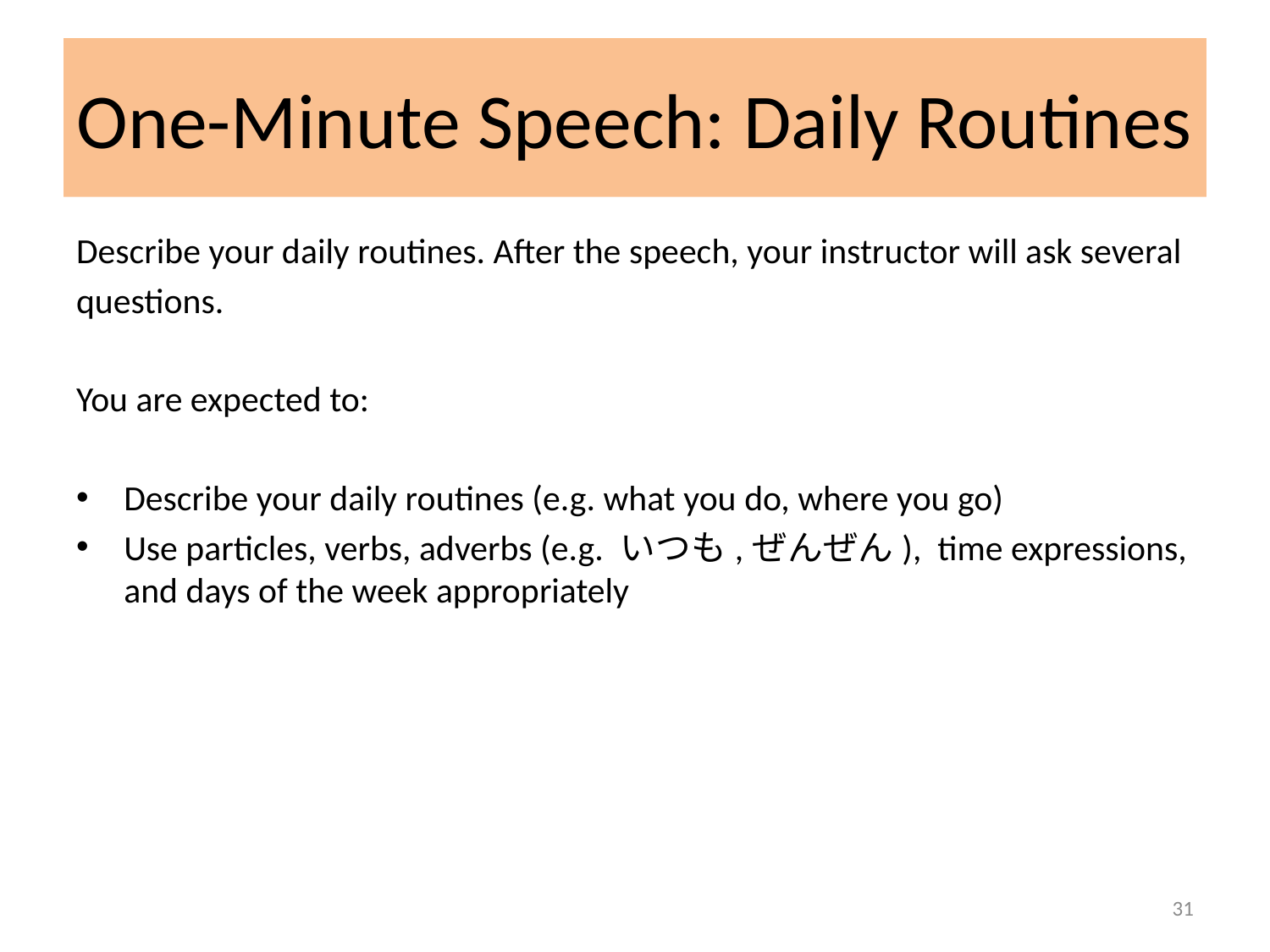

# One-Minute Speech: Daily Routines
Describe your daily routines. After the speech, your instructor will ask several
questions.

You are expected to:

Describe your daily routines (e.g. what you do, where you go)
Use particles, verbs, adverbs (e.g. いつも,ぜんぜん),  time expressions, and days of the week appropriately

31